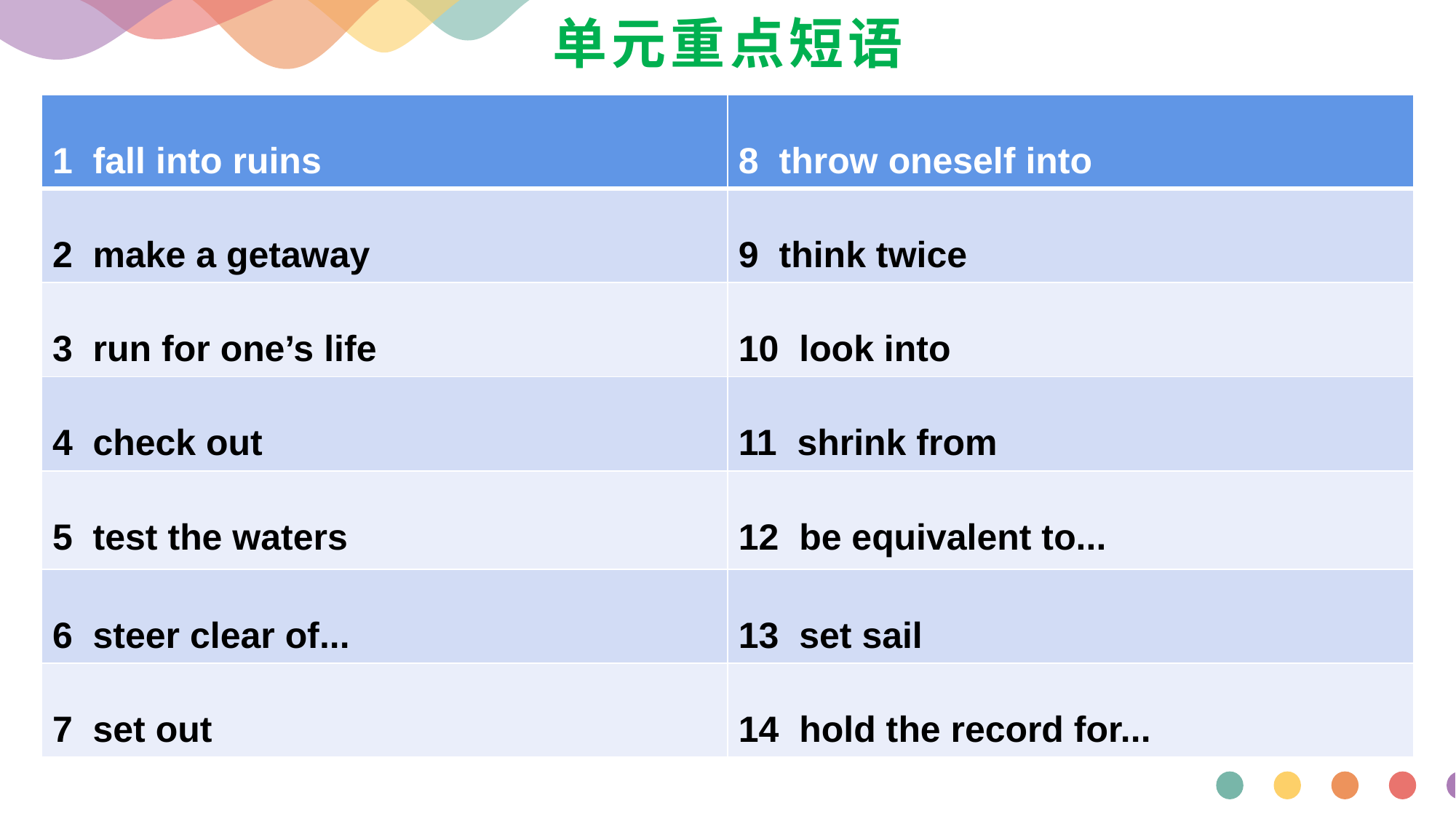

# 单元重点短语
| 1 fall into ruins | 8 throw oneself into |
| --- | --- |
| 2 make a getaway | 9 think twice |
| 3 run for one’s life | 10 look into |
| 4 check out | 11 shrink from |
| 5 test the waters | 12 be equivalent to... |
| 6 steer clear of... | 13 set sail |
| 7 set out | 14 hold the record for... |